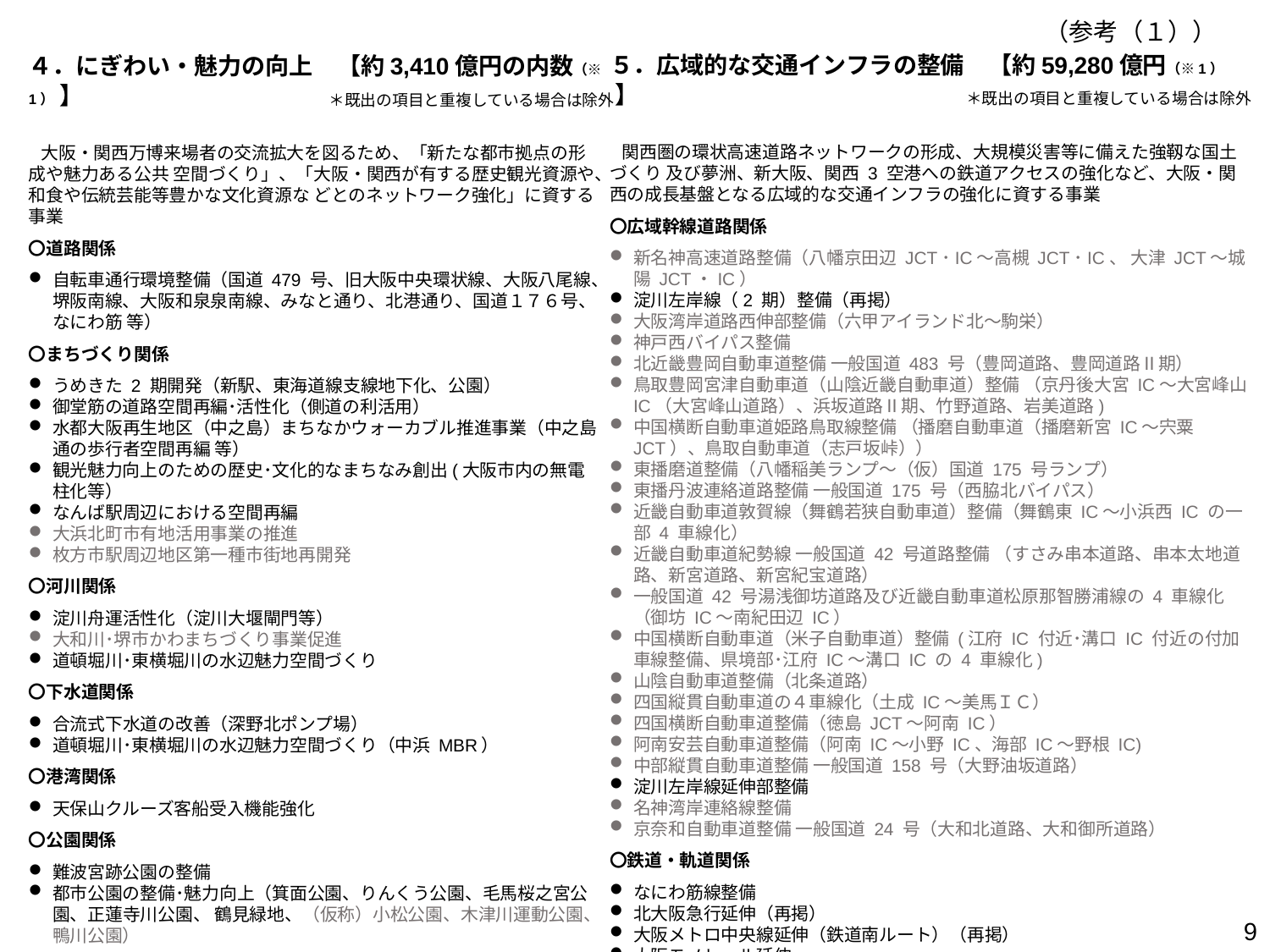

（参考（１））
５．広域的な交通インフラの整備　【約59,280億円（※1） 】

関西圏の環状高速道路ネットワークの形成、大規模災害等に備えた強靱な国土づくり 及び夢洲、新大阪、関西 3 空港への鉄道アクセスの強化など、大阪・関西の成長基盤となる広域的な交通インフラの強化に資する事業
〇広域幹線道路関係
新名神高速道路整備（八幡京田辺 JCT･IC～高槻 JCT･IC、 大津 JCT～城陽 JCT・IC）
淀川左岸線（2 期）整備（再掲）
大阪湾岸道路西伸部整備（六甲アイランド北～駒栄）
神戸西バイパス整備
北近畿豊岡自動車道整備 一般国道 483 号（豊岡道路、豊岡道路Ⅱ期）
鳥取豊岡宮津自動車道（山陰近畿自動車道）整備 （京丹後大宮 IC～大宮峰山 IC（大宮峰山道路）、浜坂道路Ⅱ期、竹野道路、岩美道路)
中国横断自動車道姫路鳥取線整備 （播磨自動車道（播磨新宮 IC～宍粟 JCT）、鳥取自動車道（志戸坂峠））
東播磨道整備（八幡稲美ランプ～（仮）国道 175 号ランプ）
東播丹波連絡道路整備 一般国道 175 号（西脇北バイパス）
近畿自動車道敦賀線（舞鶴若狭自動車道）整備（舞鶴東 IC～小浜西 IC の一部 4 車線化）
近畿自動車道紀勢線 一般国道 42 号道路整備 （すさみ串本道路、串本太地道路、新宮道路、新宮紀宝道路）
一般国道 42 号湯浅御坊道路及び近畿自動車道松原那智勝浦線の 4 車線化 （御坊 IC～南紀田辺 IC）
中国横断自動車道（米子自動車道）整備 (江府 IC 付近･溝口 IC 付近の付加車線整備、県境部･江府 IC～溝口 IC の 4 車線化)
山陰自動車道整備（北条道路）
四国縦貫自動車道の４車線化（土成 IC～美馬ＩＣ）
四国横断自動車道整備（徳島 JCT～阿南 IC）
阿南安芸自動車道整備（阿南 IC～小野 IC、海部 IC～野根 IC)
中部縦貫自動車道整備 一般国道 158 号（大野油坂道路）
淀川左岸線延伸部整備
名神湾岸連絡線整備
京奈和自動車道整備 一般国道 24 号（大和北道路、大和御所道路）
〇鉄道・軌道関係
なにわ筋線整備
北大阪急行延伸（再掲）
大阪メトロ中央線延伸（鉄道南ルート）（再掲）
大阪モノレール延伸
４．にぎわい・魅力の向上　【約3,410億円の内数（※1） 】

大阪・関西万博来場者の交流拡大を図るため、「新たな都市拠点の形成や魅力ある公共 空間づくり」、「大阪・関西が有する歴史観光資源や、和食や伝統芸能等豊かな文化資源な どとのネットワーク強化」に資する事業
〇道路関係
自転車通行環境整備（国道 479 号、旧大阪中央環状線、大阪八尾線、堺阪南線、大阪和泉泉南線、みなと通り、北港通り、国道１７６号、なにわ筋 等）
〇まちづくり関係
うめきた 2 期開発（新駅、東海道線支線地下化、公園）
御堂筋の道路空間再編･活性化（側道の利活用）
水都大阪再生地区（中之島）まちなかウォーカブル推進事業（中之島通の歩行者空間再編 等）
観光魅力向上のための歴史･文化的なまちなみ創出(大阪市内の無電柱化等）
なんば駅周辺における空間再編
大浜北町市有地活用事業の推進
枚方市駅周辺地区第一種市街地再開発
〇河川関係
淀川舟運活性化（淀川大堰閘門等）
大和川･堺市かわまちづくり事業促進
道頓堀川･東横堀川の水辺魅力空間づくり
〇下水道関係
合流式下水道の改善（深野北ポンプ場）
道頓堀川･東横堀川の水辺魅力空間づくり（中浜 MBR）
〇港湾関係
天保山クルーズ客船受入機能強化
〇公園関係
難波宮跡公園の整備
都市公園の整備･魅力向上（箕面公園、りんくう公園、毛馬桜之宮公園、正蓮寺川公園、 鶴見緑地、（仮称）小松公園、木津川運動公園、鴨川公園）
＊既出の項目と重複している場合は除外
＊既出の項目と重複している場合は除外
9